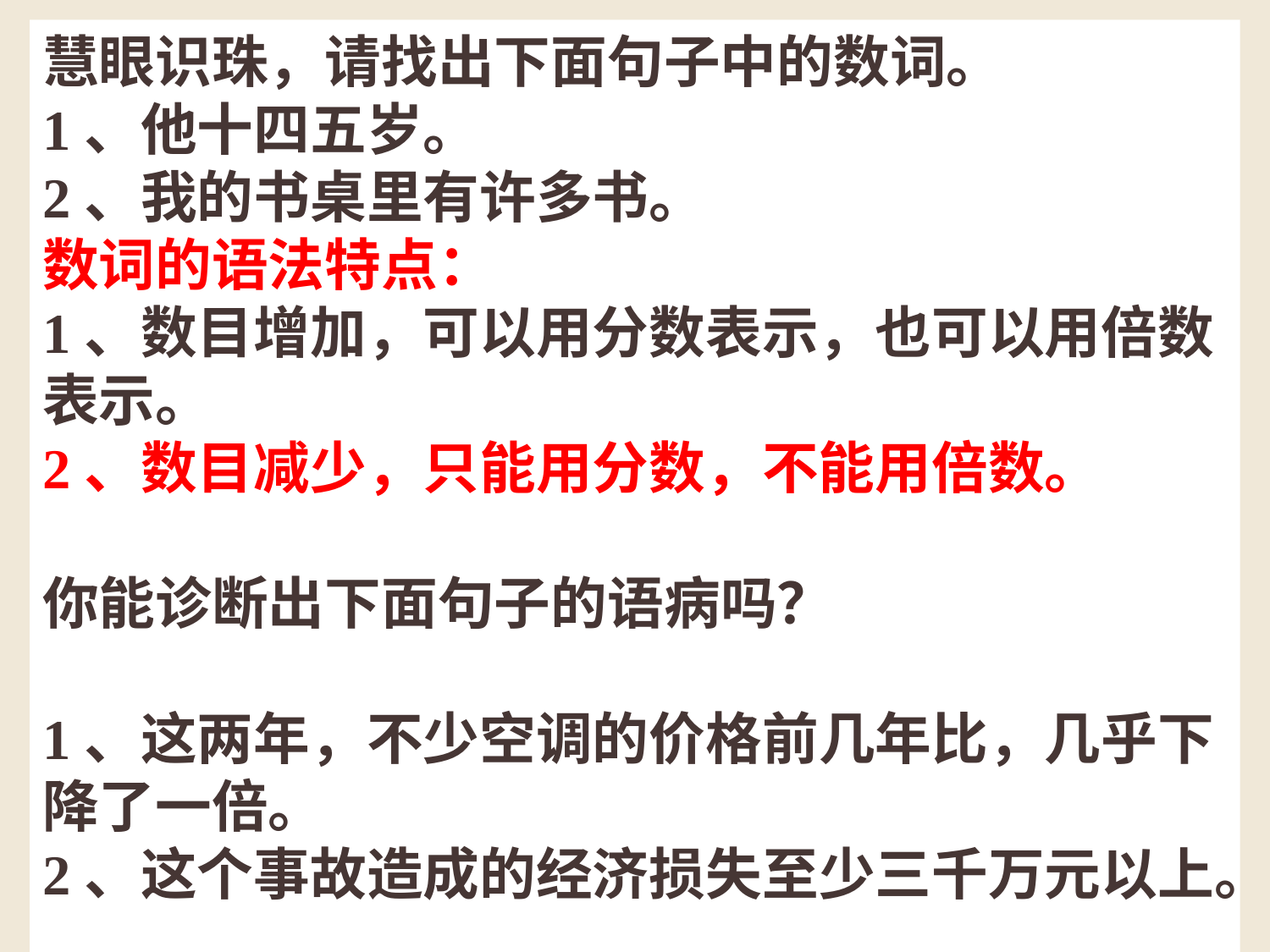

慧眼识珠，请找出下面句子中的数词。
1、他十四五岁。
2、我的书桌里有许多书。
数词的语法特点：
1、数目增加，可以用分数表示，也可以用倍数表示。
2、数目减少，只能用分数，不能用倍数。

你能诊断出下面句子的语病吗？

1、这两年，不少空调的价格前几年比，几乎下降了一倍。
2、这个事故造成的经济损失至少三千万元以上。